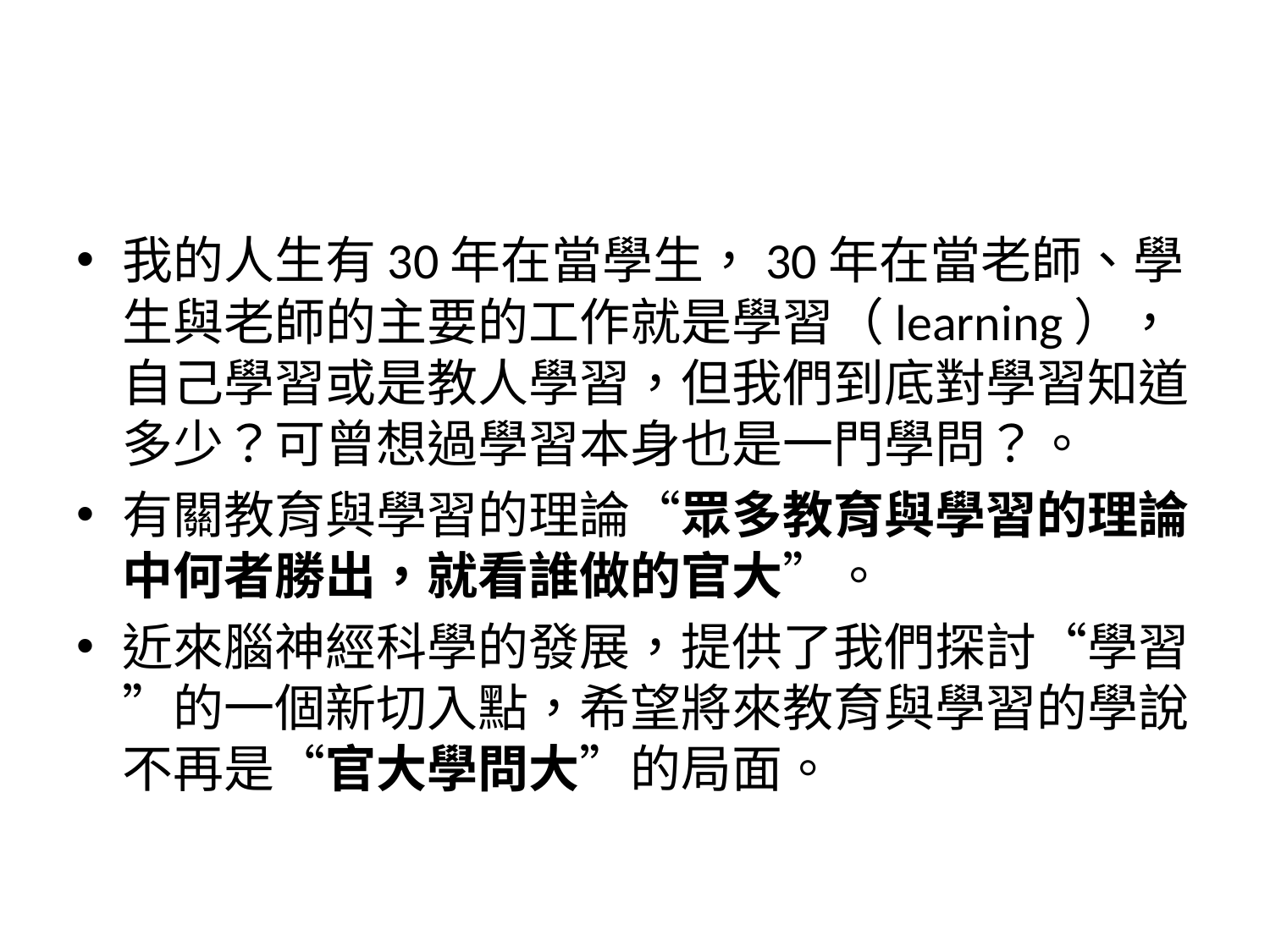

#
我的人生有30年在當學生，30年在當老師、學生與老師的主要的工作就是學習（learning），自己學習或是教人學習，但我們到底對學習知道多少？可曾想過學習本身也是一門學問？。
有關教育與學習的理論“眾多教育與學習的理論中何者勝出，就看誰做的官大”。
近來腦神經科學的發展，提供了我們探討“學習”的一個新切入點，希望將來教育與學習的學說不再是“官大學問大”的局面。